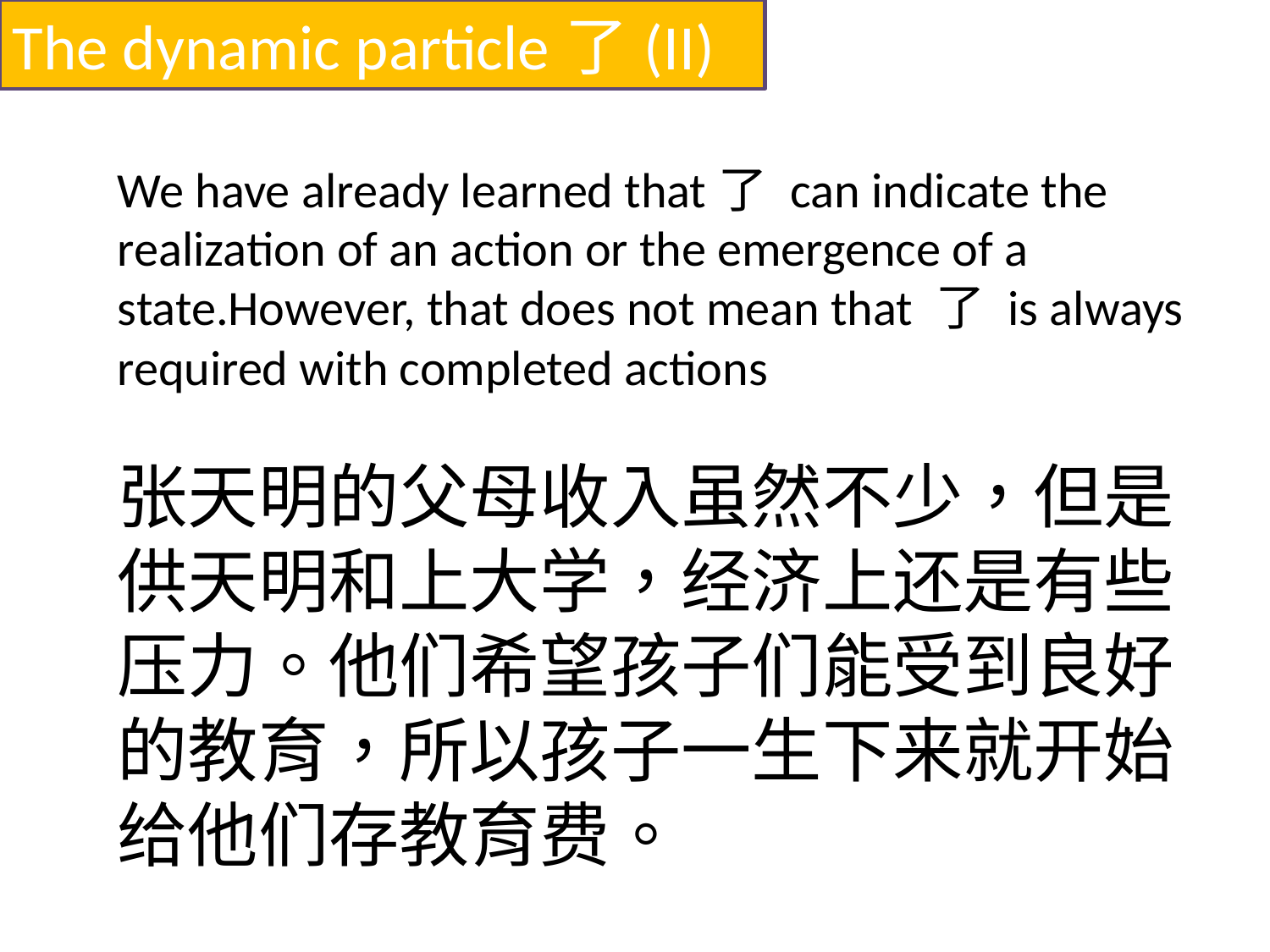

The dynamic particle了(II)
We have already learned that了 can indicate the realization of an action or the emergence of a state.However, that does not mean that 了 is always required with completed actions
张天明的父母收入虽然不少，但是供天明和上大学，经济上还是有些压力。他们希望孩子们能受到良好的教育，所以孩子一生下来就开始给他们存教育费。